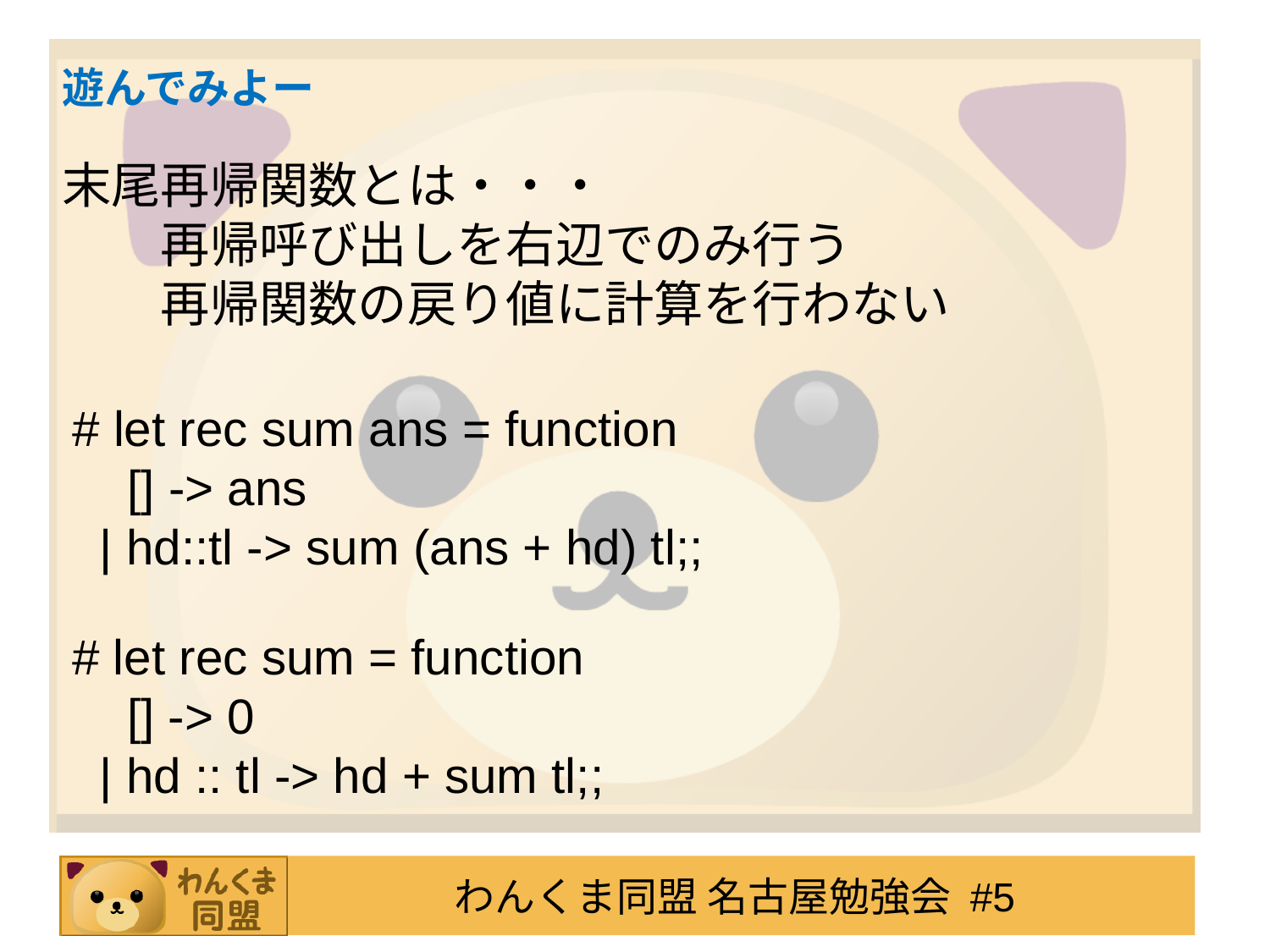

# 遊んでみよー
末尾再帰関数とは・・・
　　再帰呼び出しを右辺でのみ行う
　　再帰関数の戻り値に計算を行わない
# let rec sum ans = function
    [] -> ans
  | hd::tl -> sum (ans + hd) tl;;
# let rec sum = function
    [] -> 0
  | hd :: tl -> hd + sum tl;;